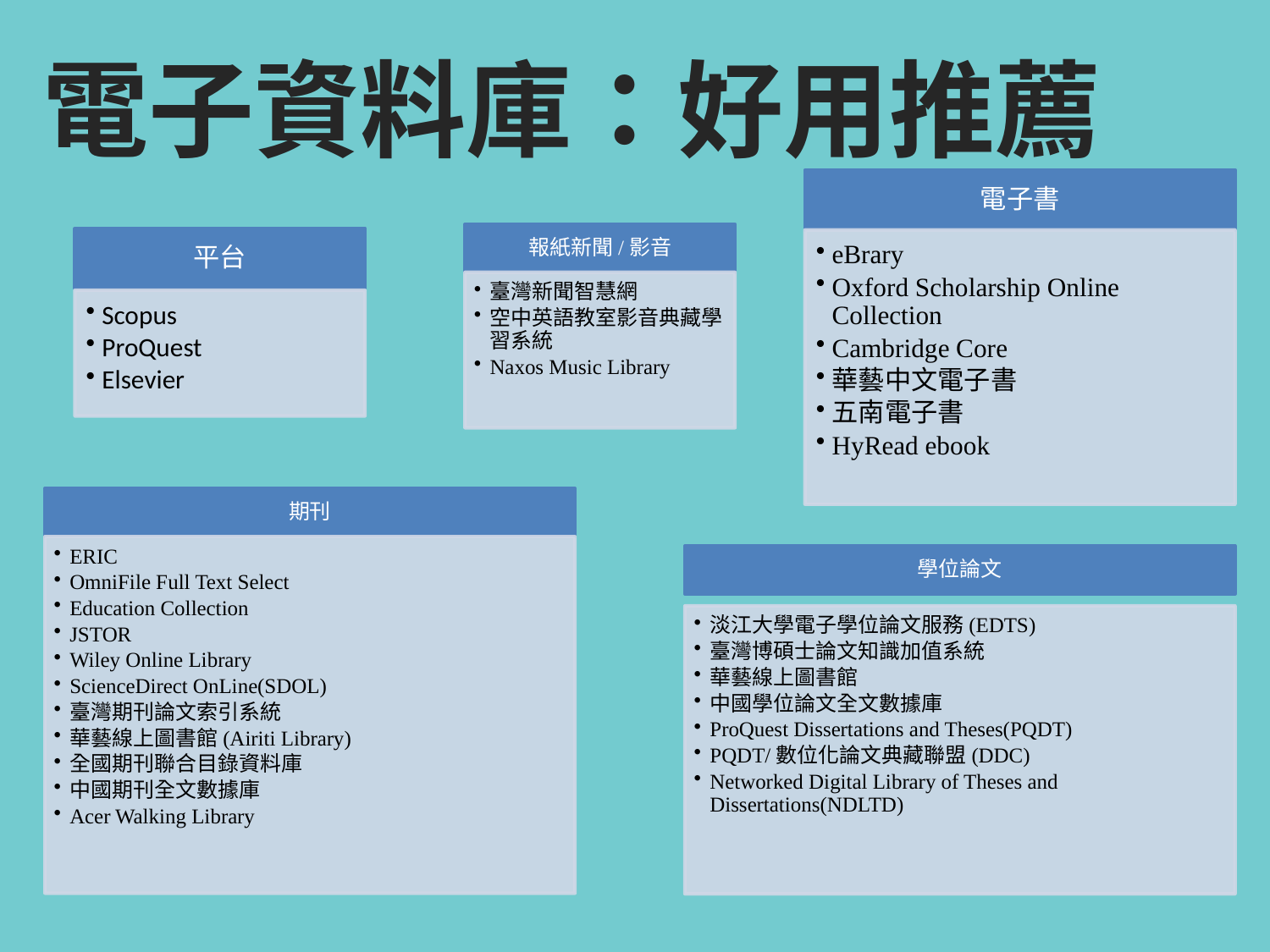

# 電子資料庫：好用推薦
電子書
eBrary
Oxford Scholarship Online Collection
Cambridge Core
華藝中文電子書
五南電子書
HyRead ebook
報紙新聞/影音
臺灣新聞智慧網
空中英語教室影音典藏學習系統
Naxos Music Library
平台
Scopus
ProQuest
Elsevier
期刊
ERIC
OmniFile Full Text Select
Education Collection
JSTOR
Wiley Online Library
ScienceDirect OnLine(SDOL)
臺灣期刊論文索引系統
華藝線上圖書館(Airiti Library)
全國期刊聯合目錄資料庫
中國期刊全文數據庫
Acer Walking Library
學位論文
淡江大學電子學位論文服務(EDTS)
臺灣博碩士論文知識加值系統
華藝線上圖書館
中國學位論文全文數據庫
ProQuest Dissertations and Theses(PQDT)
PQDT/數位化論文典藏聯盟(DDC)
Networked Digital Library of Theses and Dissertations(NDLTD)